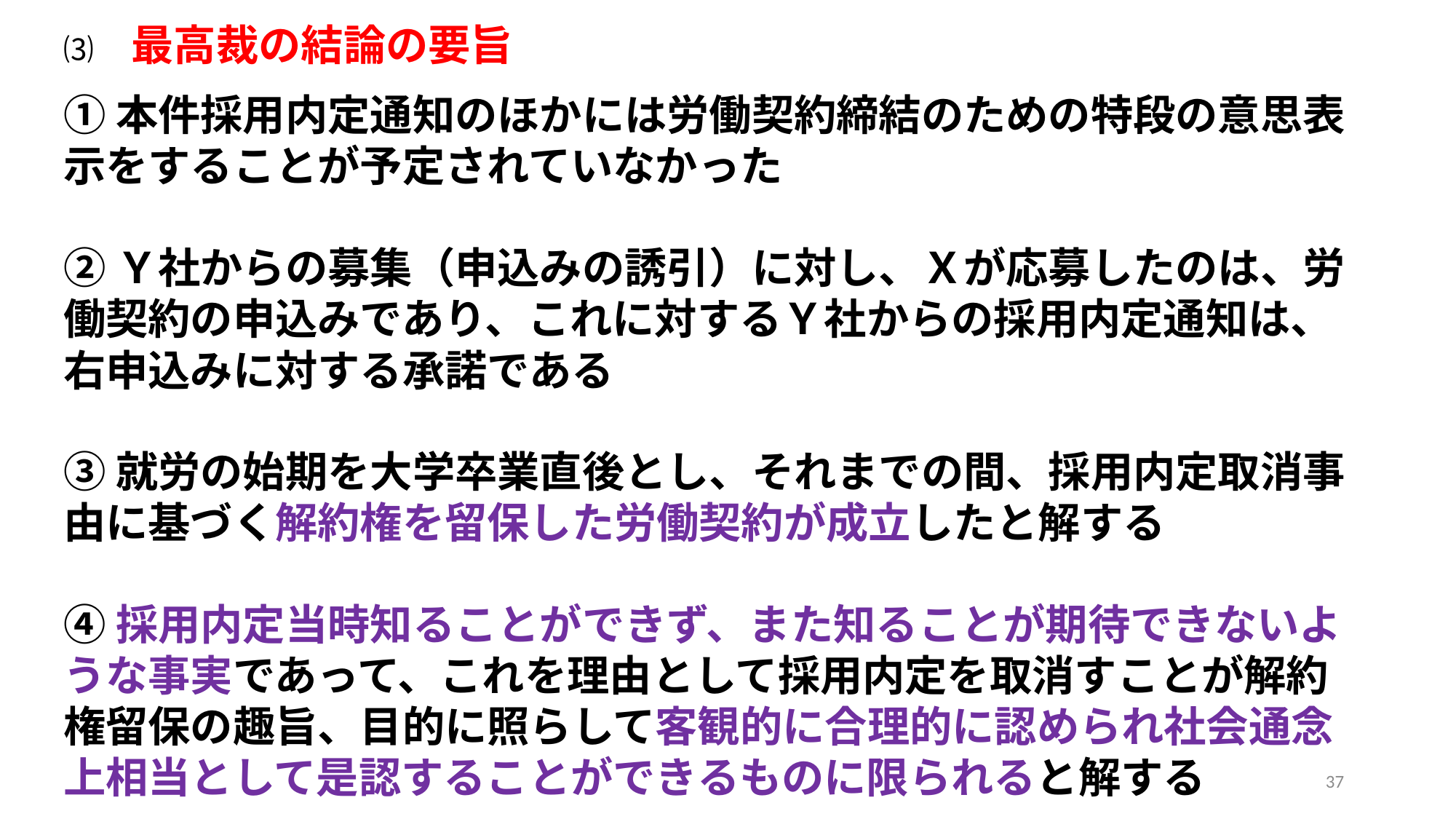

# ⑶　最高裁の結論の要旨
①本件採用内定通知のほかには労働契約締結のための特段の意思表示をすることが予定されていなかった
②Ｙ社からの募集（申込みの誘引）に対し、Ｘが応募したのは、労働契約の申込みであり、これに対するＹ社からの採用内定通知は、右申込みに対する承諾である
③就労の始期を大学卒業直後とし、それまでの間、採用内定取消事由に基づく解約権を留保した労働契約が成立したと解する
④採用内定当時知ることができず、また知ることが期待できないような事実であって、これを理由として採用内定を取消すことが解約権留保の趣旨、目的に照らして客観的に合理的に認められ社会通念上相当として是認することができるものに限られると解する

37